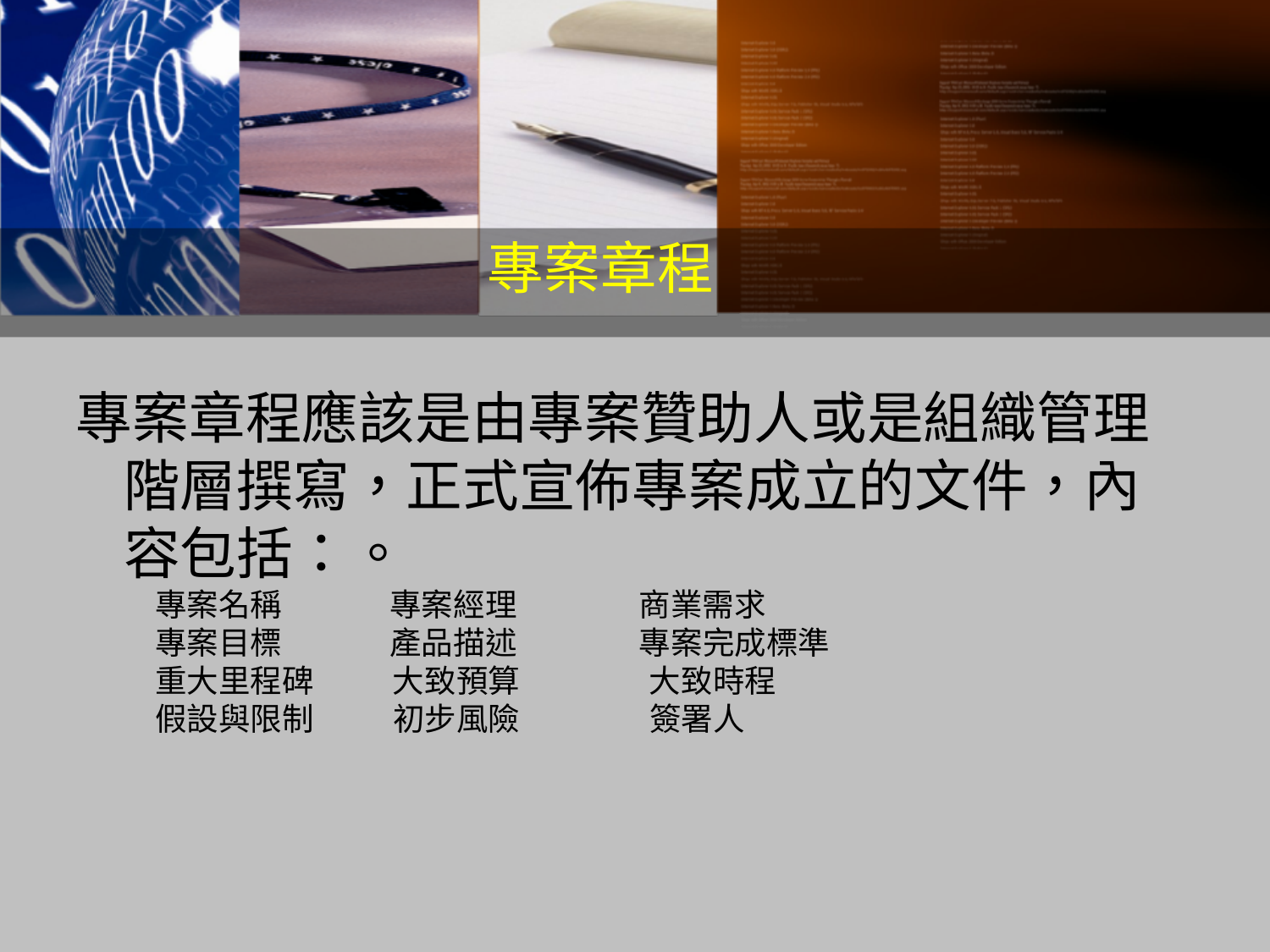

專案章程
專案章程應該是由專案贊助人或是組織管理階層撰寫，正式宣佈專案成立的文件，內容包括：。
專案名稱               專案經理                 商業需求
專案目標               產品描述                 專案完成標準
重大里程碑           大致預算                  大致時程
假設與限制           初步風險                  簽署人